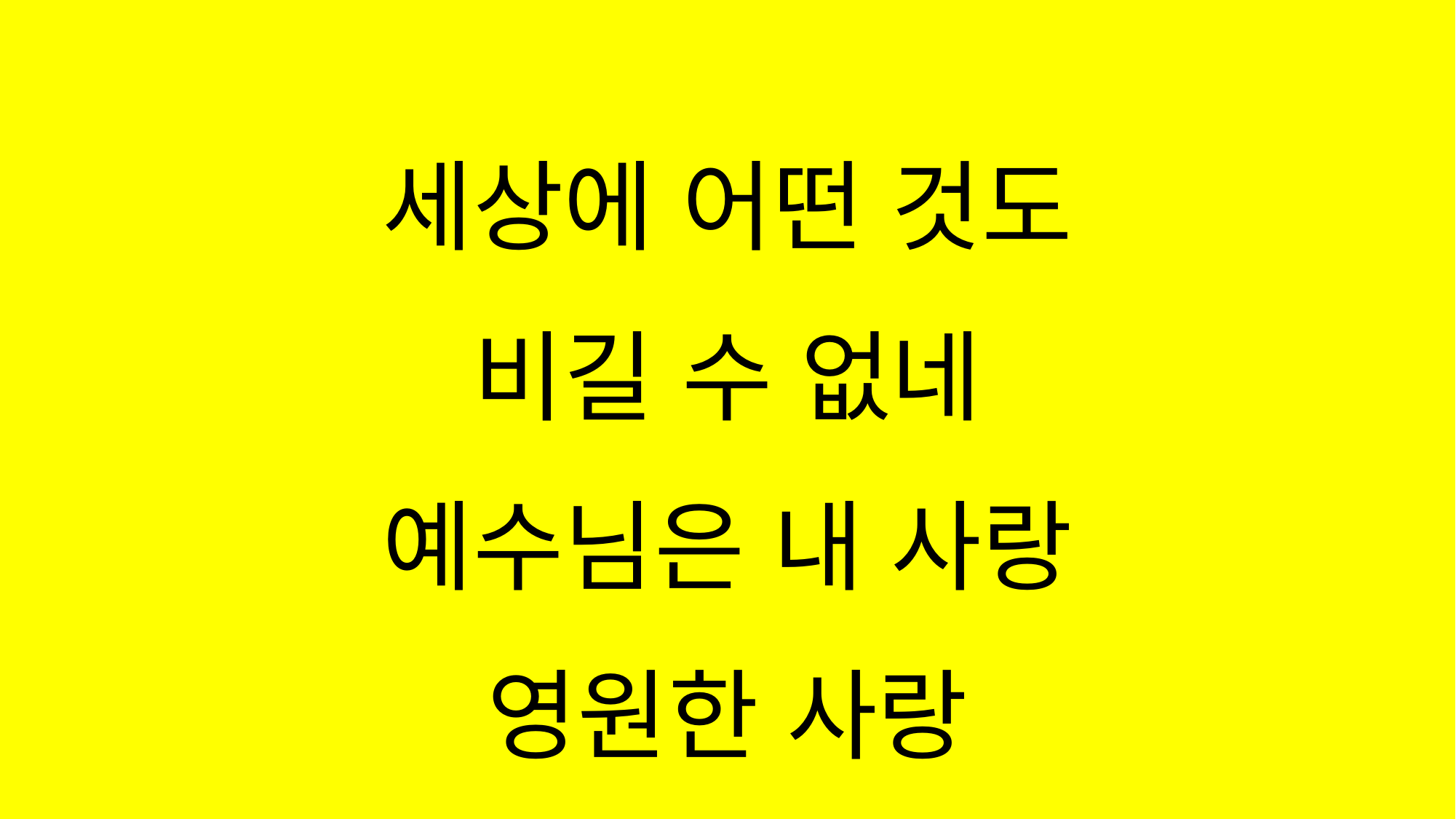

#
세상에 어떤 것도

비길 수 없네

예수님은 내 사랑

영원한 사랑